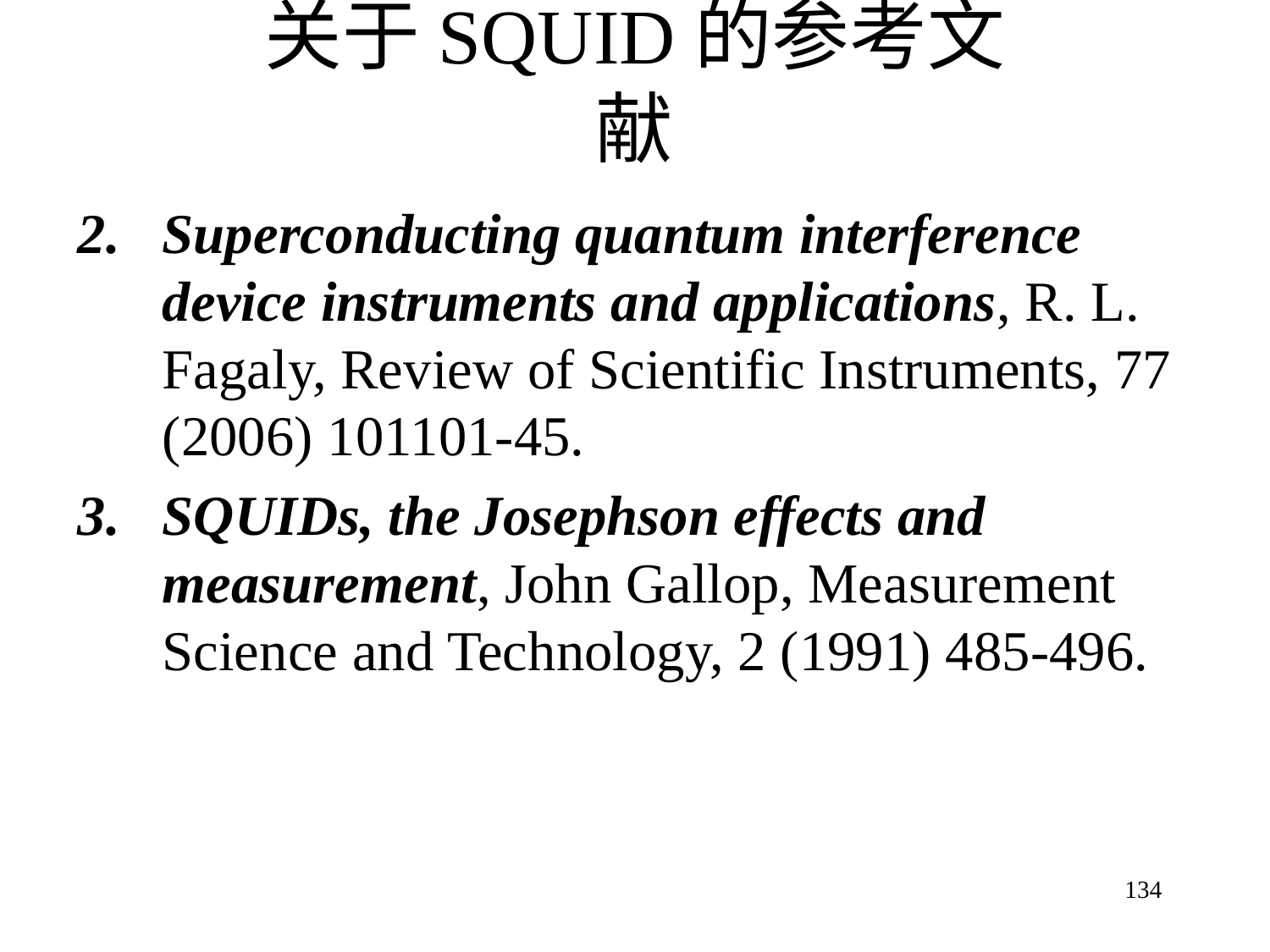

# 关于SQUID的参考文献
Superconducting quantum interference device instruments and applications, R. L. Fagaly, Review of Scientific Instruments, 77 (2006) 101101-45.
SQUIDs, the Josephson effects and measurement, John Gallop, Measurement Science and Technology, 2 (1991) 485-496.
134